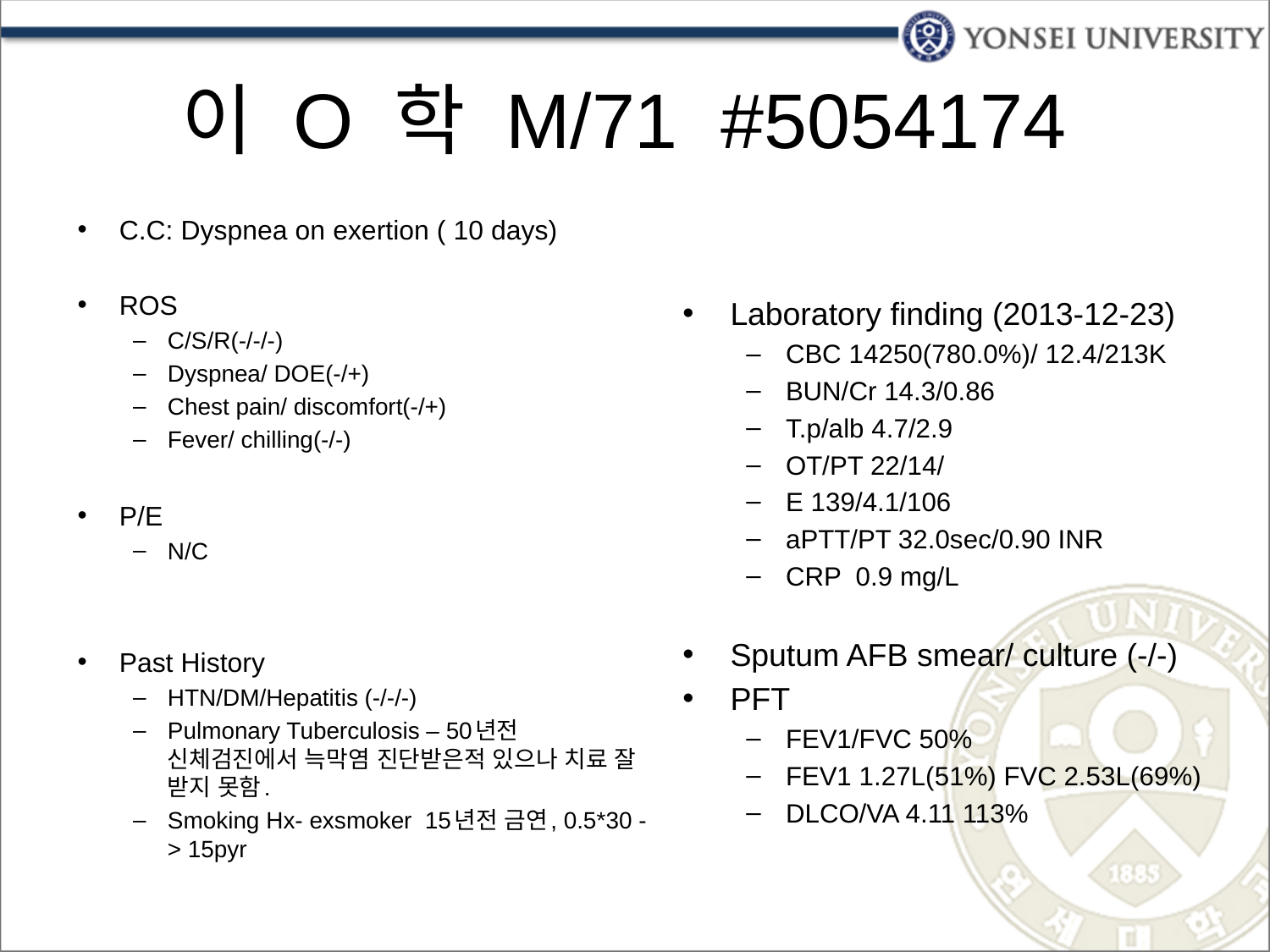

# 이 O 학 M/71  #5054174
C.C: Dyspnea on exertion ( 10 days)

ROS
C/S/R(-/-/-)
Dyspnea/ DOE(-/+)
Chest pain/ discomfort(-/+)
Fever/ chilling(-/-)

P/E
N/C

Past History
HTN/DM/Hepatitis (-/-/-)
Pulmonary Tuberculosis – 50년전 신체검진에서 늑막염 진단받은적 있으나 치료 잘 받지 못함.
Smoking Hx- exsmoker  15년전 금연, 0.5*30 -> 15pyr
Laboratory finding (2013-12-23)
CBC 14250(780.0%)/ 12.4/213K
BUN/Cr 14.3/0.86
T.p/alb 4.7/2.9
OT/PT 22/14/
E 139/4.1/106
aPTT/PT 32.0sec/0.90 INR
CRP  0.9 mg/L

Sputum AFB smear/ culture (-/-)
PFT
FEV1/FVC 50%
FEV1 1.27L(51%) FVC 2.53L(69%)
DLCO/VA 4.11 113%